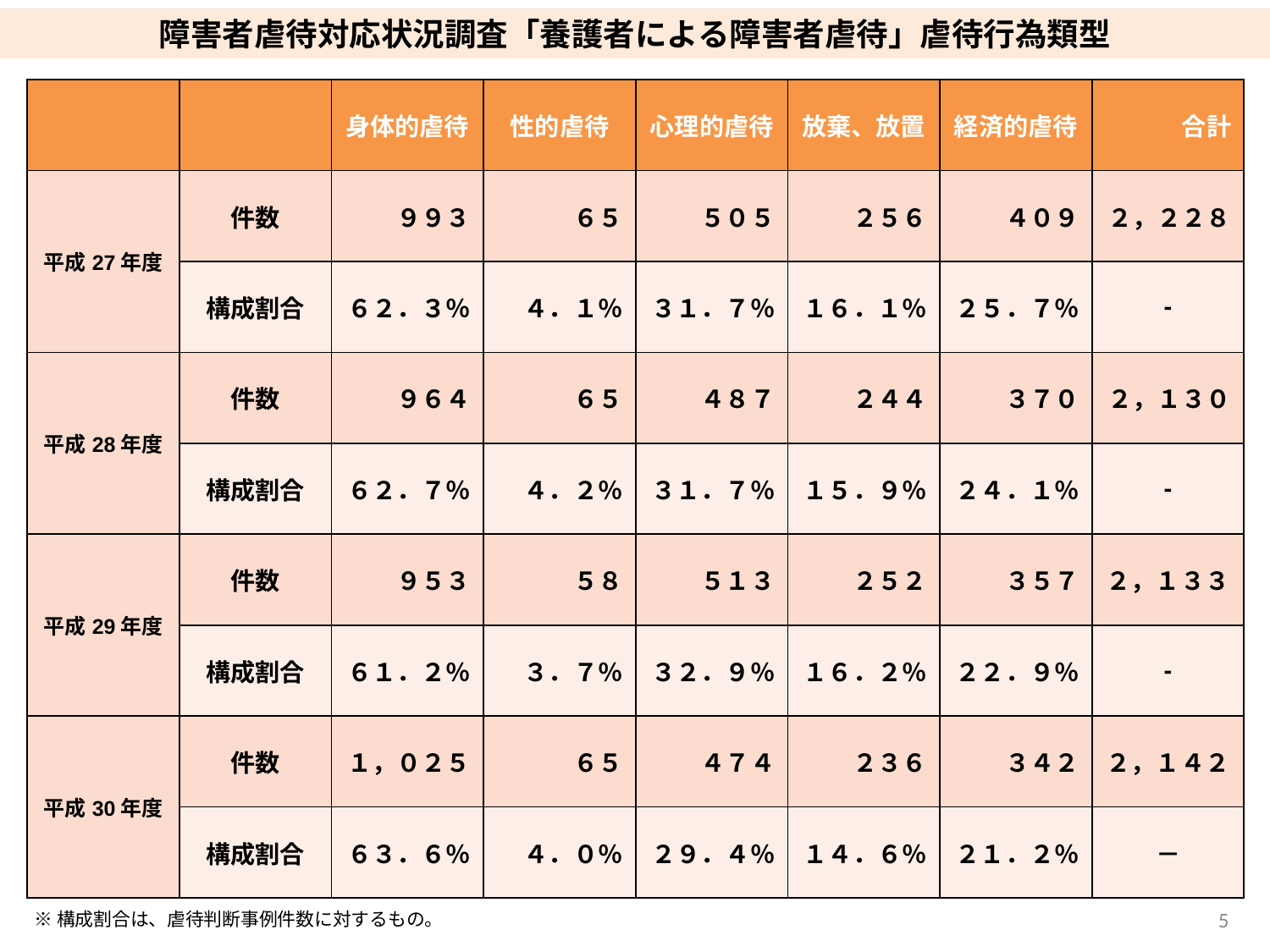

障害者虐待対応状況調査「養護者による障害者虐待」虐待行為類型
|  |  | 身体的虐待 | 性的虐待 | 心理的虐待 | 放棄、放置 | 経済的虐待 | 合計 |
| --- | --- | --- | --- | --- | --- | --- | --- |
| 平成27年度 | 件数 | ９９３ | ６５ | ５０５ | ２５６ | ４０９ | ２，２２８ |
|  | 構成割合 | ６２．３％ | ４．１％ | ３１．７％ | １６．１％ | ２５．７％ | - |
| 平成28年度 | 件数 | ９６４ | ６５ | ４８７ | ２４４ | ３７０ | ２，１３０ |
|  | 構成割合 | ６２．７％ | ４．２％ | ３１．７％ | １５．９％ | ２４．１％ | - |
| 平成29年度 | 件数 | ９５３ | ５８ | ５１３ | ２５２ | ３５７ | ２，１３３ |
|  | 構成割合 | ６１．２％ | ３．７％ | ３２．９％ | １６．２％ | ２２．９％ | - |
| 平成30年度 | 件数 | １，０２５ | ６５ | ４７４ | ２３６ | ３４２ | ２，１４２ |
|  | 構成割合 | ６３．６％ | ４．０％ | ２９．４％ | １４．６％ | ２１．２％ | － |
5
※構成割合は、虐待判断事例件数に対するもの。